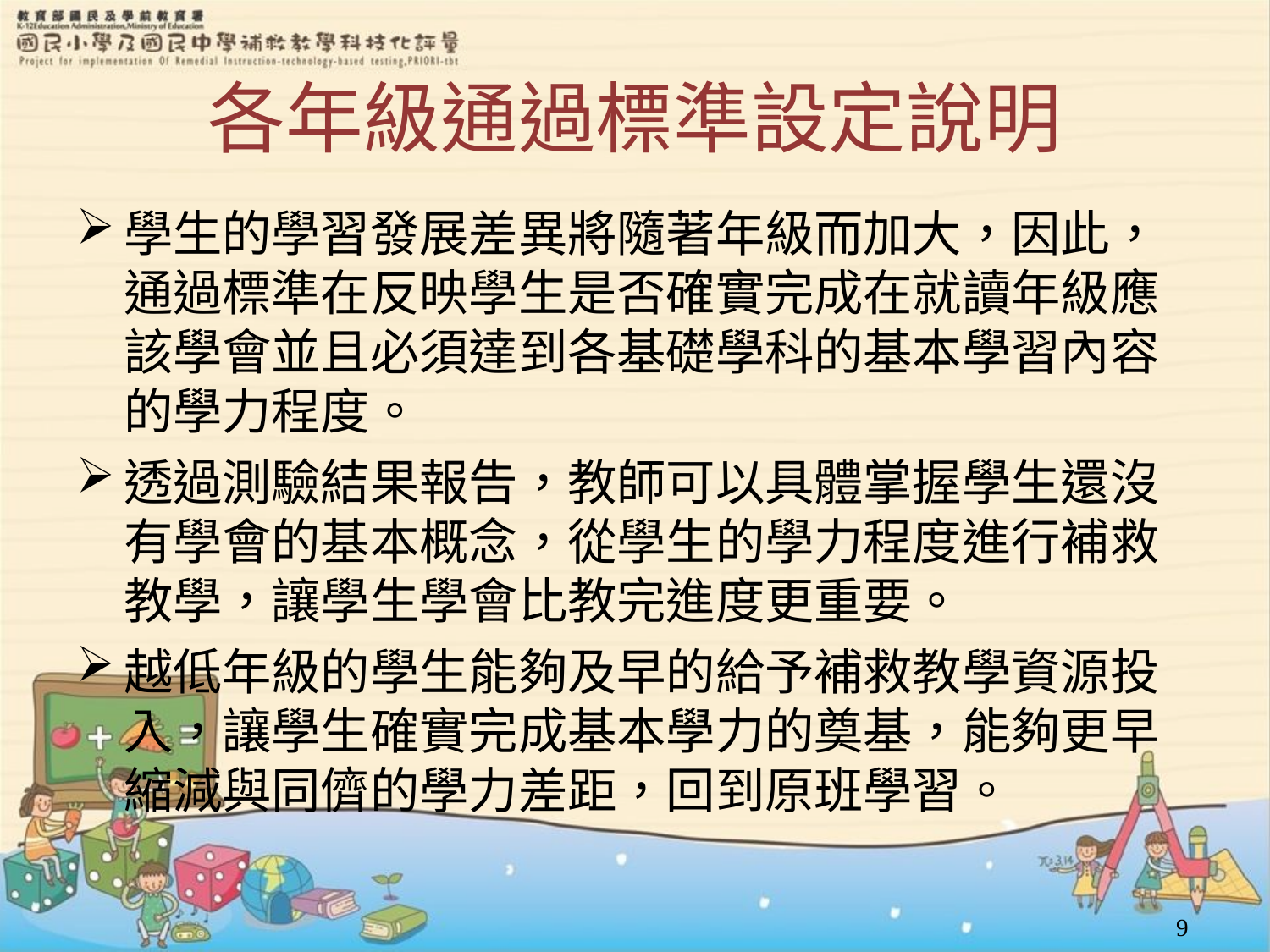

# 各年級通過標準設定說明
學生的學習發展差異將隨著年級而加大，因此，通過標準在反映學生是否確實完成在就讀年級應該學會並且必須達到各基礎學科的基本學習內容的學力程度。
透過測驗結果報告，教師可以具體掌握學生還沒有學會的基本概念，從學生的學力程度進行補救教學，讓學生學會比教完進度更重要。
越低年級的學生能夠及早的給予補救教學資源投入，讓學生確實完成基本學力的奠基，能夠更早縮減與同儕的學力差距，回到原班學習。
9